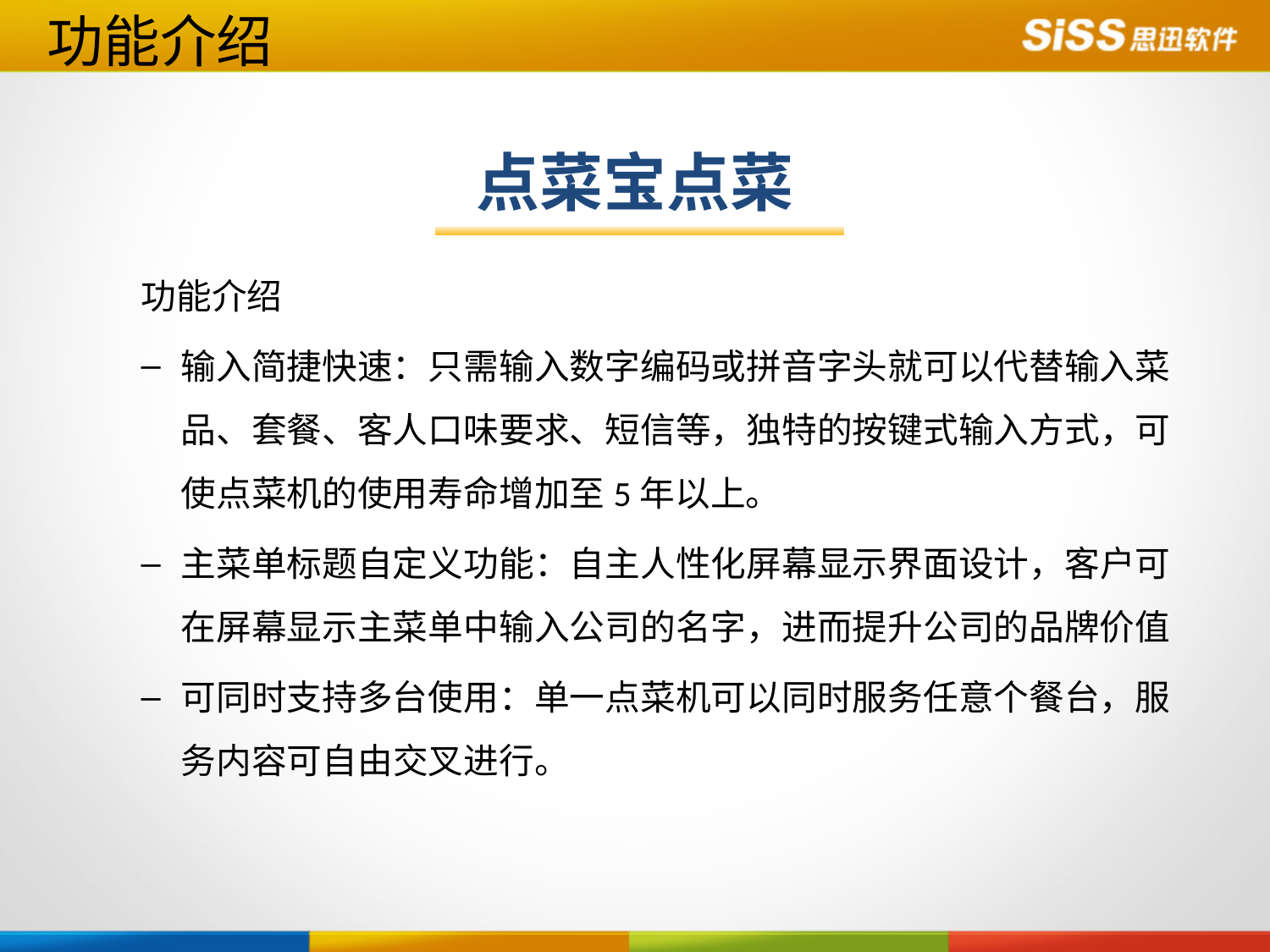

功能介绍
点菜宝点菜

功能介绍
输入简捷快速：只需输入数字编码或拼音字头就可以代替输入菜品、套餐、客人口味要求、短信等，独特的按键式输入方式，可使点菜机的使用寿命增加至5年以上。
主菜单标题自定义功能：自主人性化屏幕显示界面设计，客户可在屏幕显示主菜单中输入公司的名字，进而提升公司的品牌价值
可同时支持多台使用：单一点菜机可以同时服务任意个餐台，服务内容可自由交叉进行。